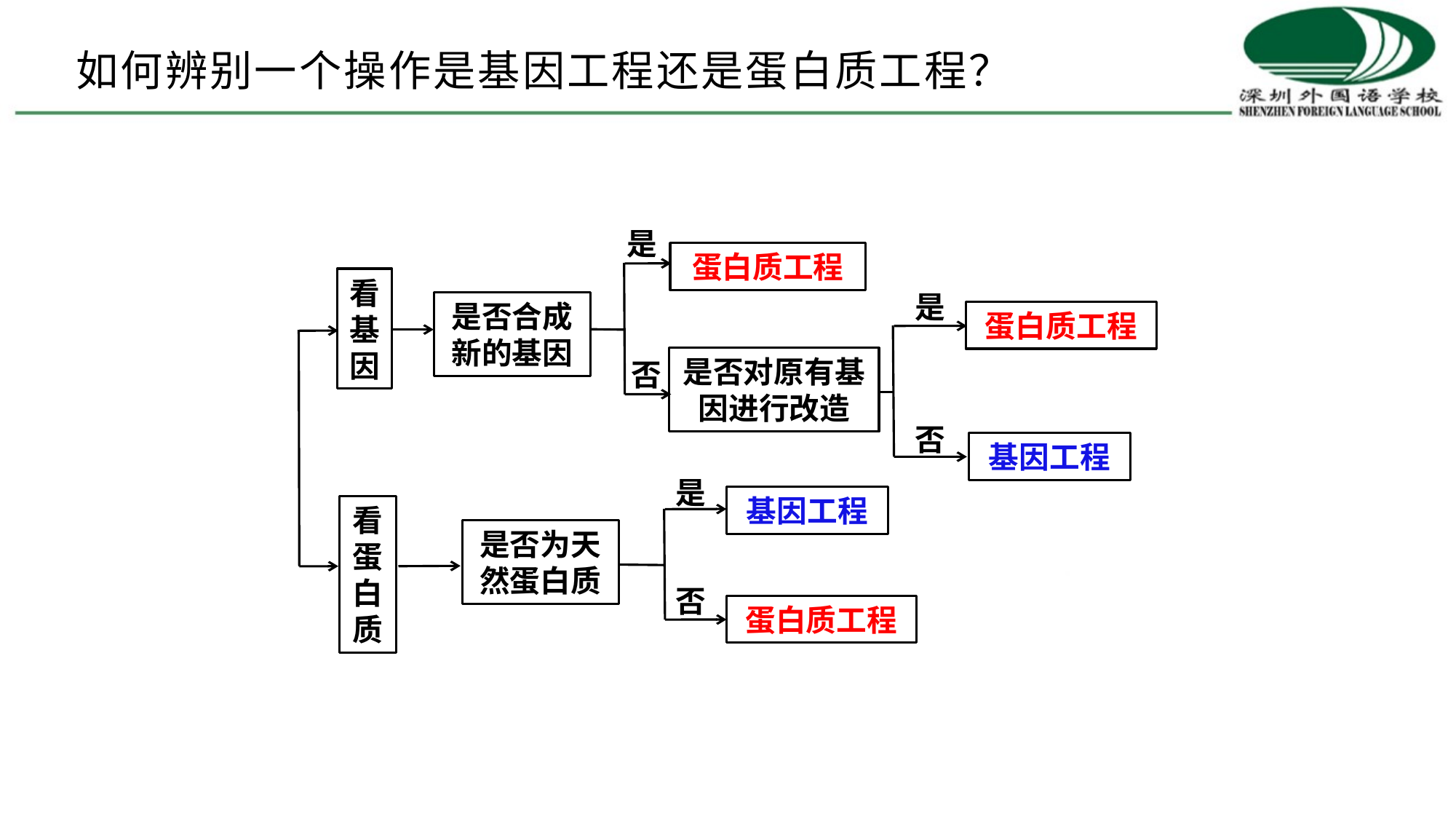

蛋白质工程——蛋白质工程的原理
如何辨别一个操作是基因工程还是蛋白质工程？
是
否
蛋白质工程
看基因
是
否
是否合成新的基因
蛋白质工程
是否对原有基因进行改造
基因工程
是
否
基因工程
看蛋白质
是否为天然蛋白质
蛋白质工程